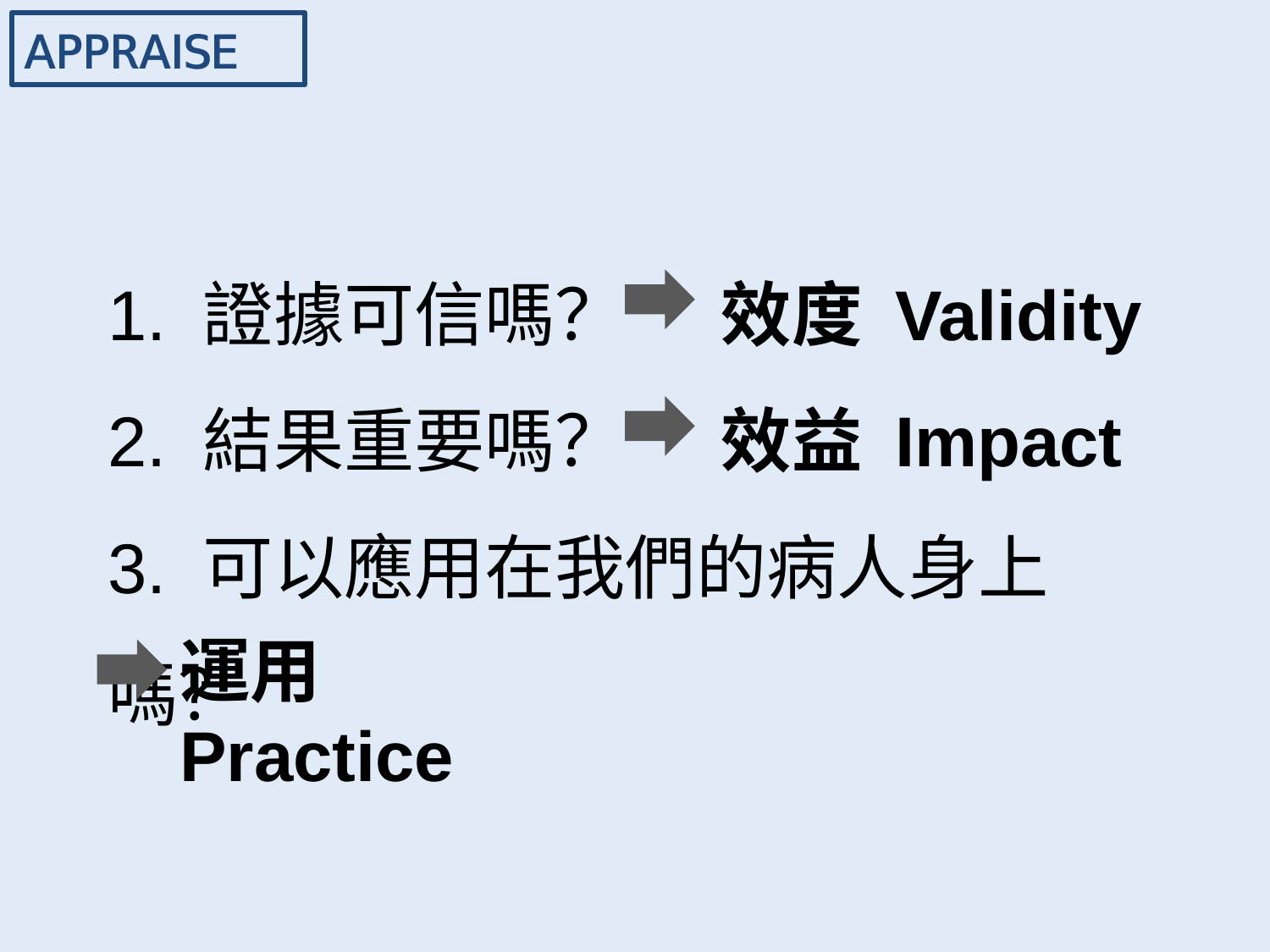

APPRAISE
1. 證據可信嗎？      效度 Validity
2. 結果重要嗎？      效益 Impact
3. 可以應用在我們的病人身上嗎？

運用 Practice